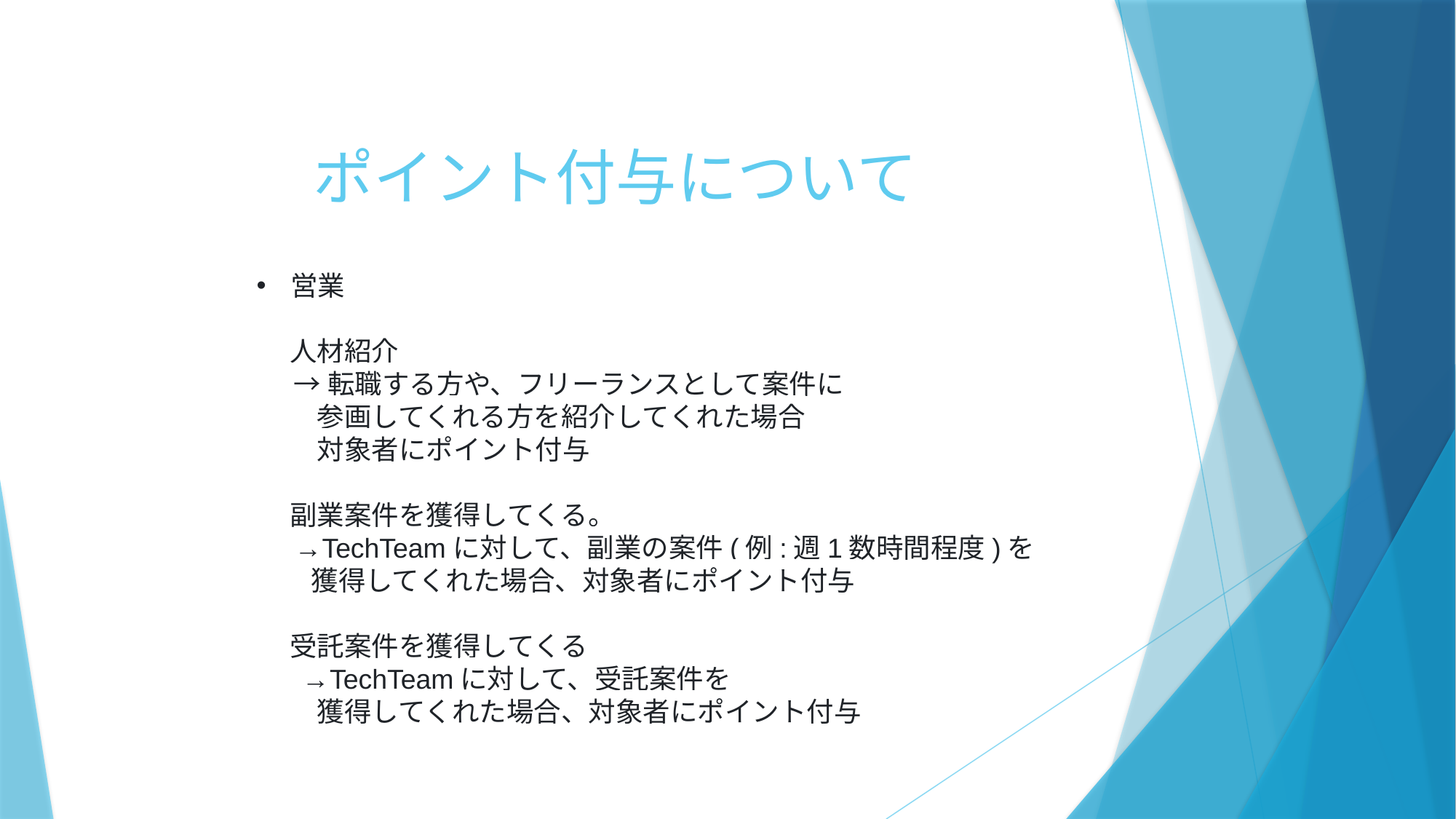

# ポイント付与について
営業

　 人材紹介
      →転職する方や、フリーランスとして案件に
　　 参画してくれる方を紹介してくれた場合
　　 対象者にポイント付与

　 副業案件を獲得してくる。
     →TechTeamに対して、副業の案件(例:週1数時間程度)を
　　獲得してくれた場合、対象者にポイント付与

　 受託案件を獲得してくる
      →TechTeamに対して、受託案件を
　　 獲得してくれた場合、対象者にポイント付与